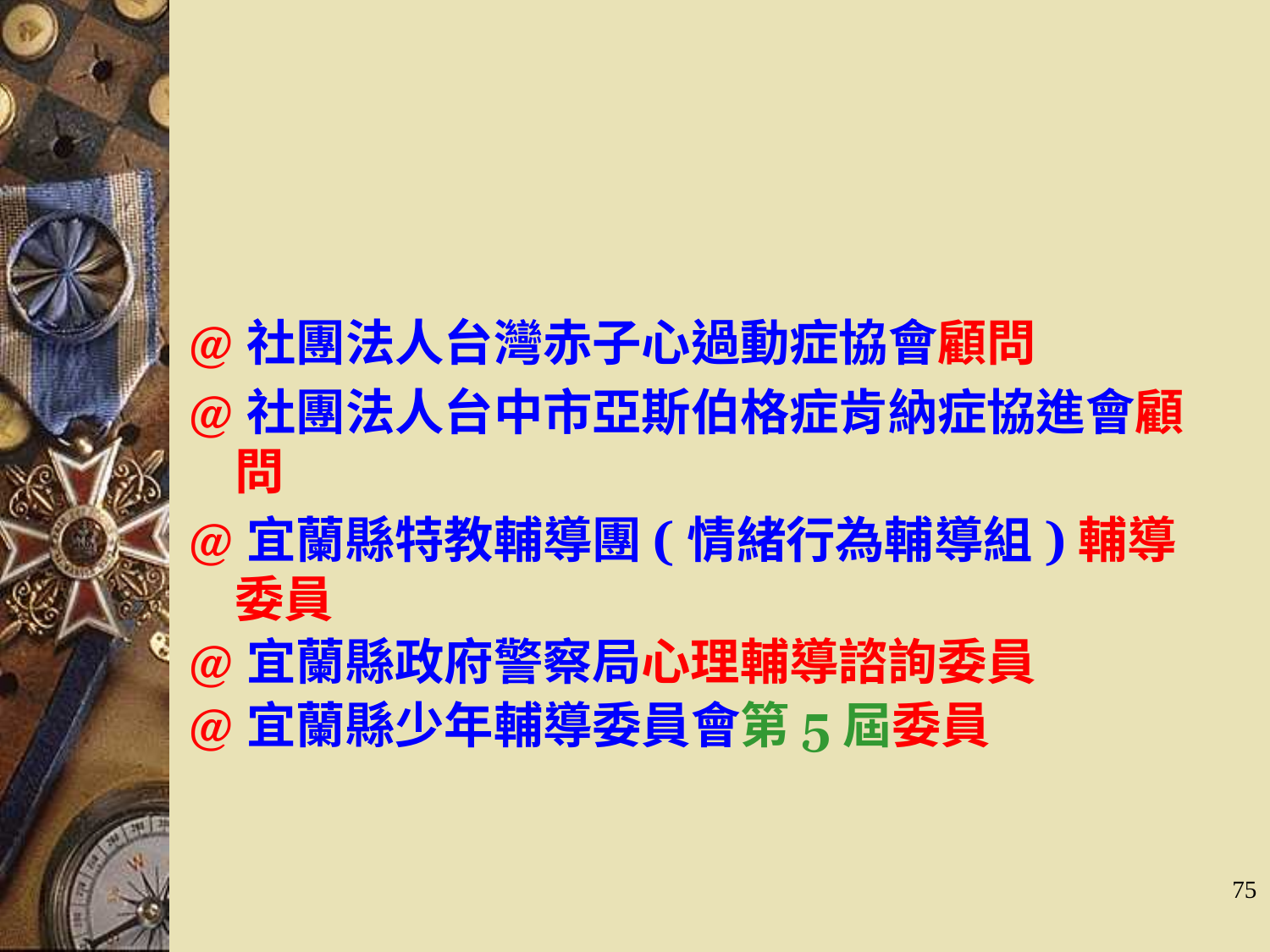

#

@社團法人台灣赤子心過動症協會顧問
@社團法人台中市亞斯伯格症肯納症協進會顧問
@宜蘭縣特教輔導團(情緒行為輔導組)輔導委員
@宜蘭縣政府警察局心理輔導諮詢委員
@宜蘭縣少年輔導委員會第5屆委員

75